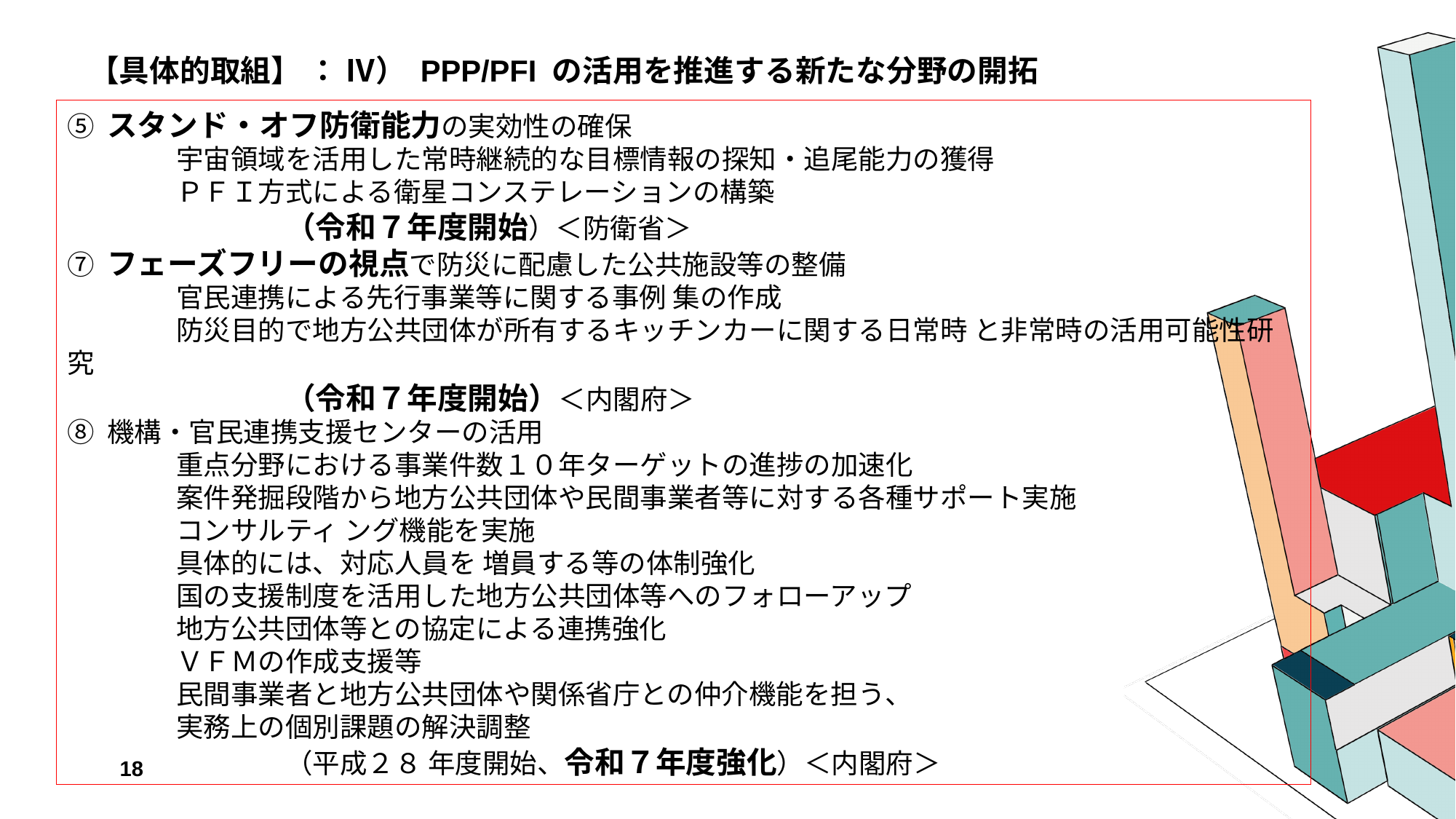

# 【具体的取組】 ： ⅳ） PPP/PFI の活用を推進する新たな分野の開拓
⑤ スタンド・オフ防衛能力の実効性の確保
	宇宙領域を活用した常時継続的な目標情報の探知・追尾能力の獲得
	ＰＦＩ方式による衛星コンステレーションの構築
		（令和７年度開始）＜防衛省＞
⑦ フェーズフリーの視点で防災に配慮した公共施設等の整備
	官民連携による先行事業等に関する事例 集の作成
	防災目的で地方公共団体が所有するキッチンカーに関する日常時 と非常時の活用可能性研究
		（令和７年度開始）＜内閣府＞
⑧ 機構・官民連携支援センターの活用
	重点分野における事業件数１０年ターゲットの進捗の加速化
	案件発掘段階から地方公共団体や民間事業者等に対する各種サポート実施
	コンサルティ ング機能を実施
	具体的には、対応人員を 増員する等の体制強化
	国の支援制度を活用した地方公共団体等へのフォローアップ
	地方公共団体等との協定による連携強化
	ＶＦＭの作成支援等
	民間事業者と地方公共団体や関係省庁との仲介機能を担う、
	実務上の個別課題の解決調整
		（平成２８ 年度開始、令和７年度強化）＜内閣府＞
18